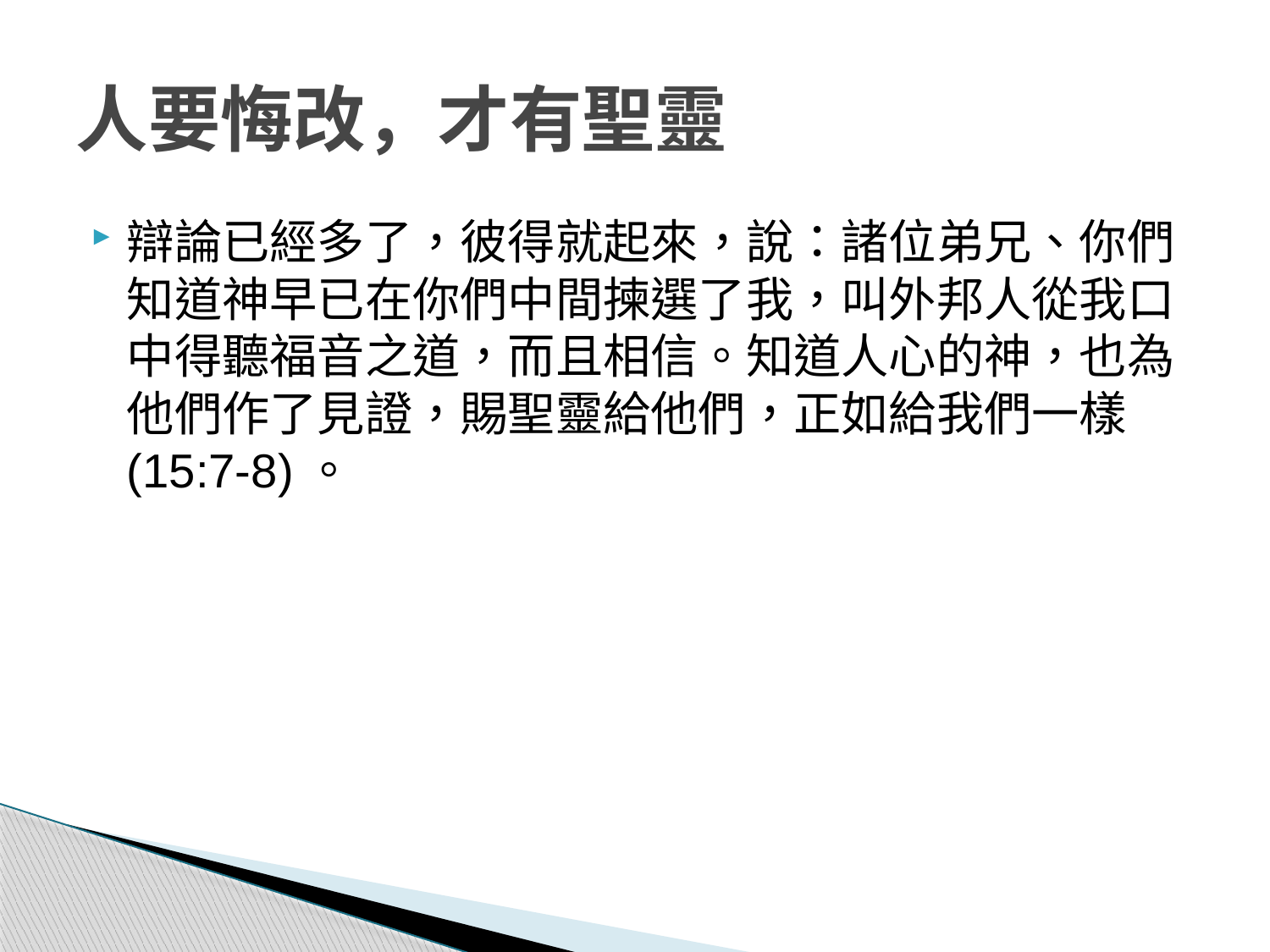

# 人要悔改，才有聖靈
辯論已經多了，彼得就起來，說：諸位弟兄、你們知道神早已在你們中間揀選了我，叫外邦人從我口中得聽福音之道，而且相信。知道人心的神，也為他們作了見證，賜聖靈給他們，正如給我們一樣 (15:7-8)。